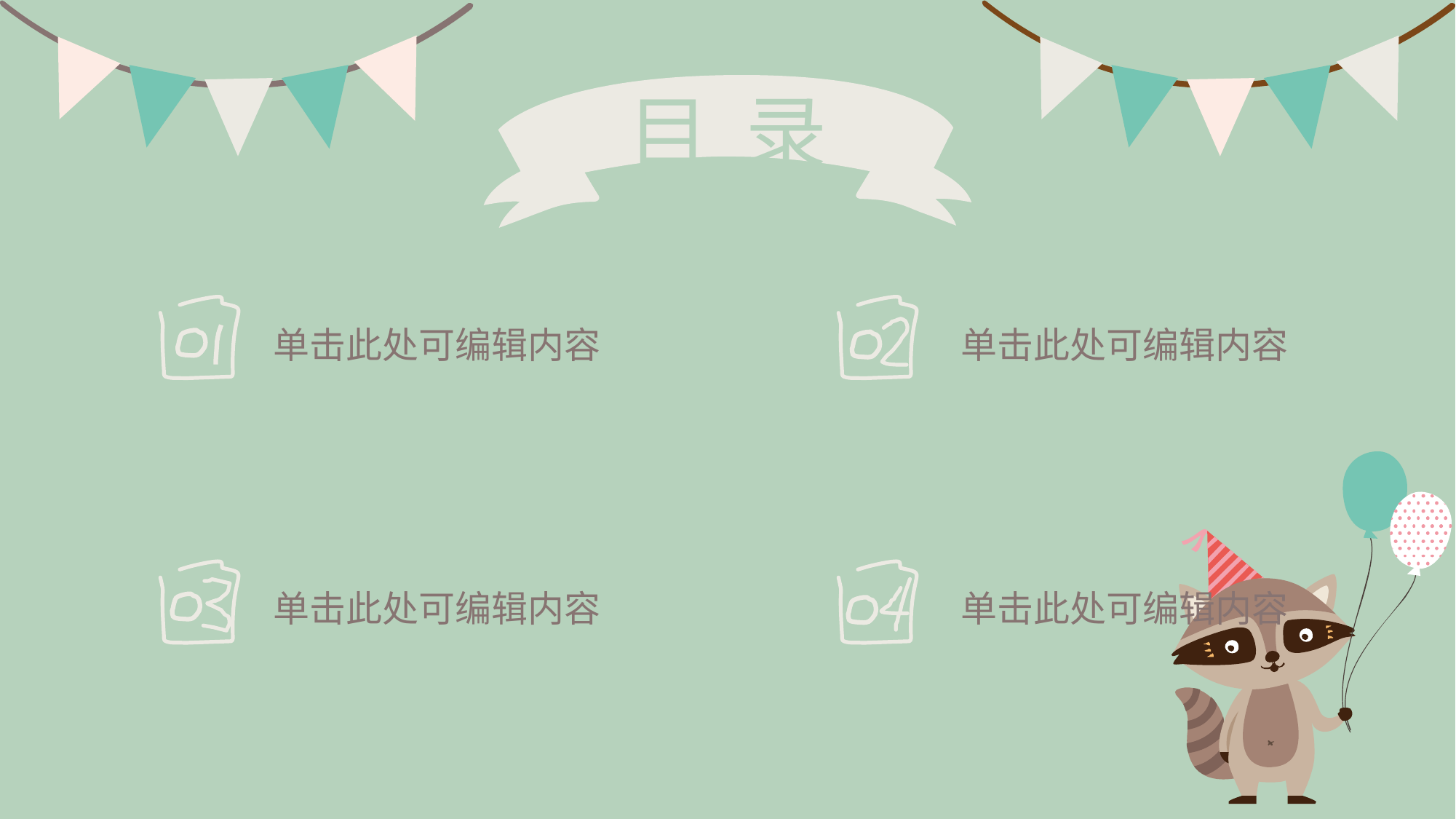

目  录

单击此处可编辑内容
单击此处可编辑内容

单击此处可编辑内容
单击此处可编辑内容